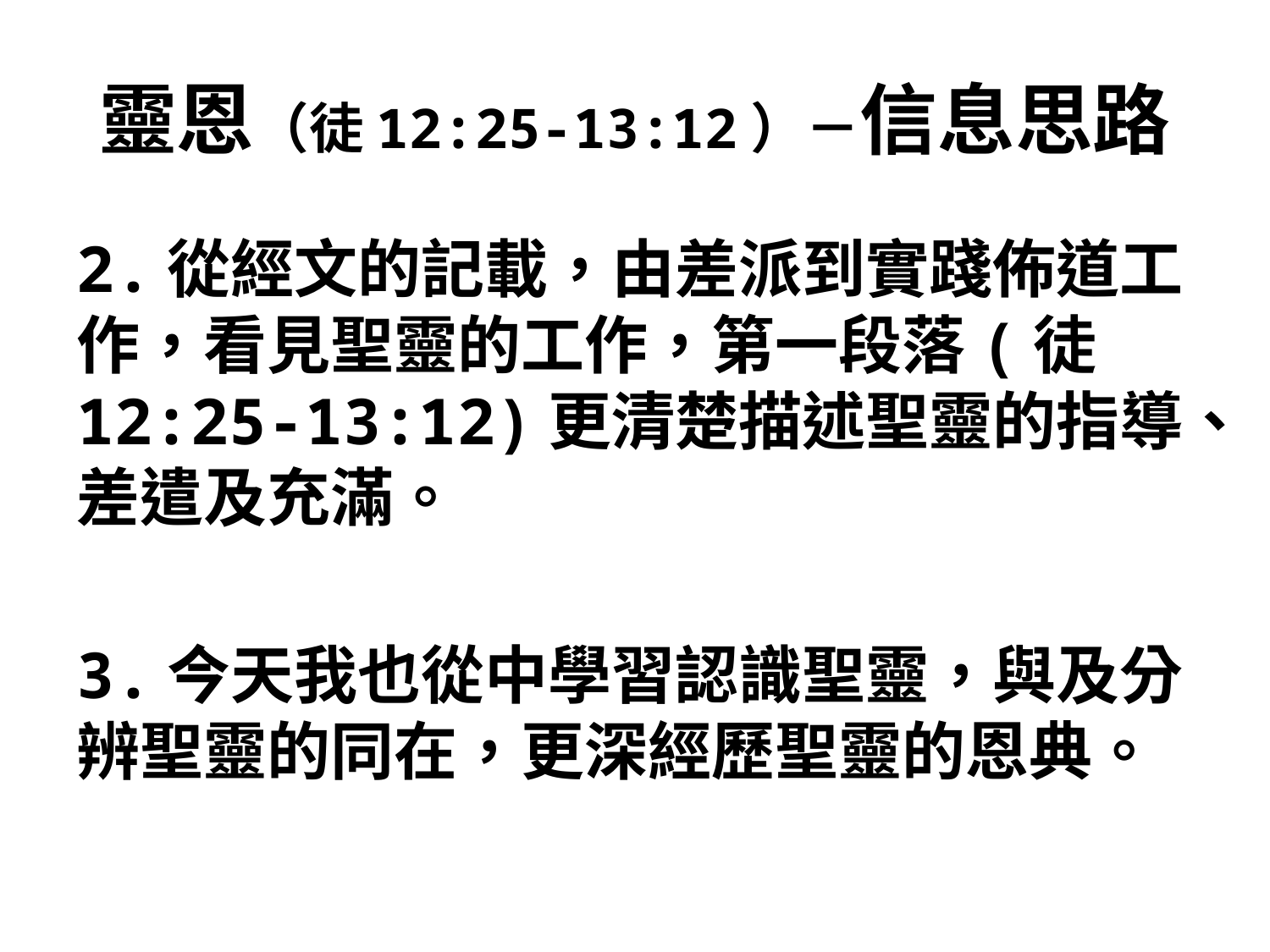

# 靈恩（徒12:25-13:12）－信息思路
2.從經文的記載，由差派到實踐佈道工作，看見聖靈的工作，第一段落(徒12:25-13:12)更清楚描述聖靈的指導、差遣及充滿。

3.今天我也從中學習認識聖靈，與及分辨聖靈的同在，更深經歷聖靈的恩典。